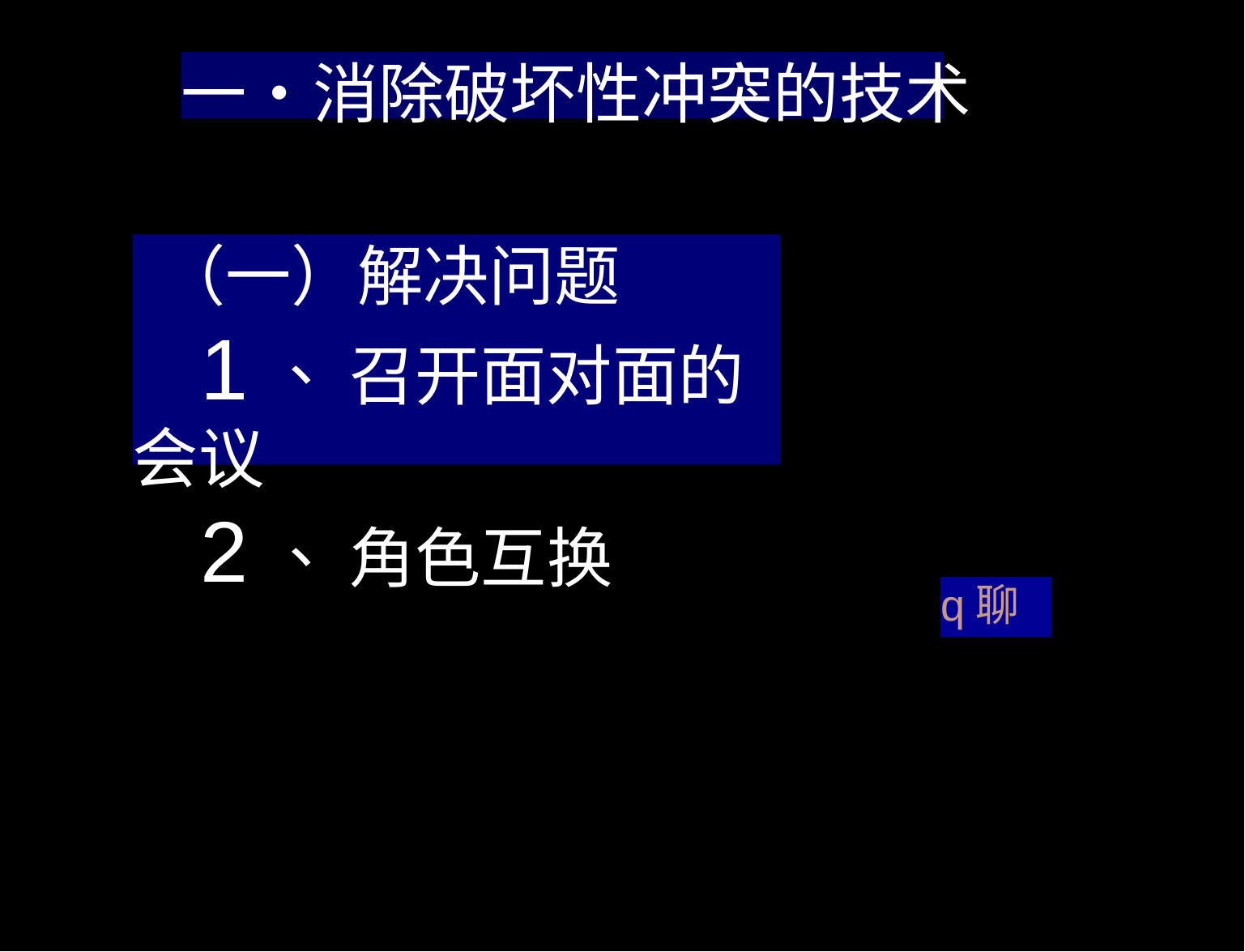

一•消除破坏性冲突的技术
（一）解决问题
1、 召开面对面的会议
2、 角色互换
q聊